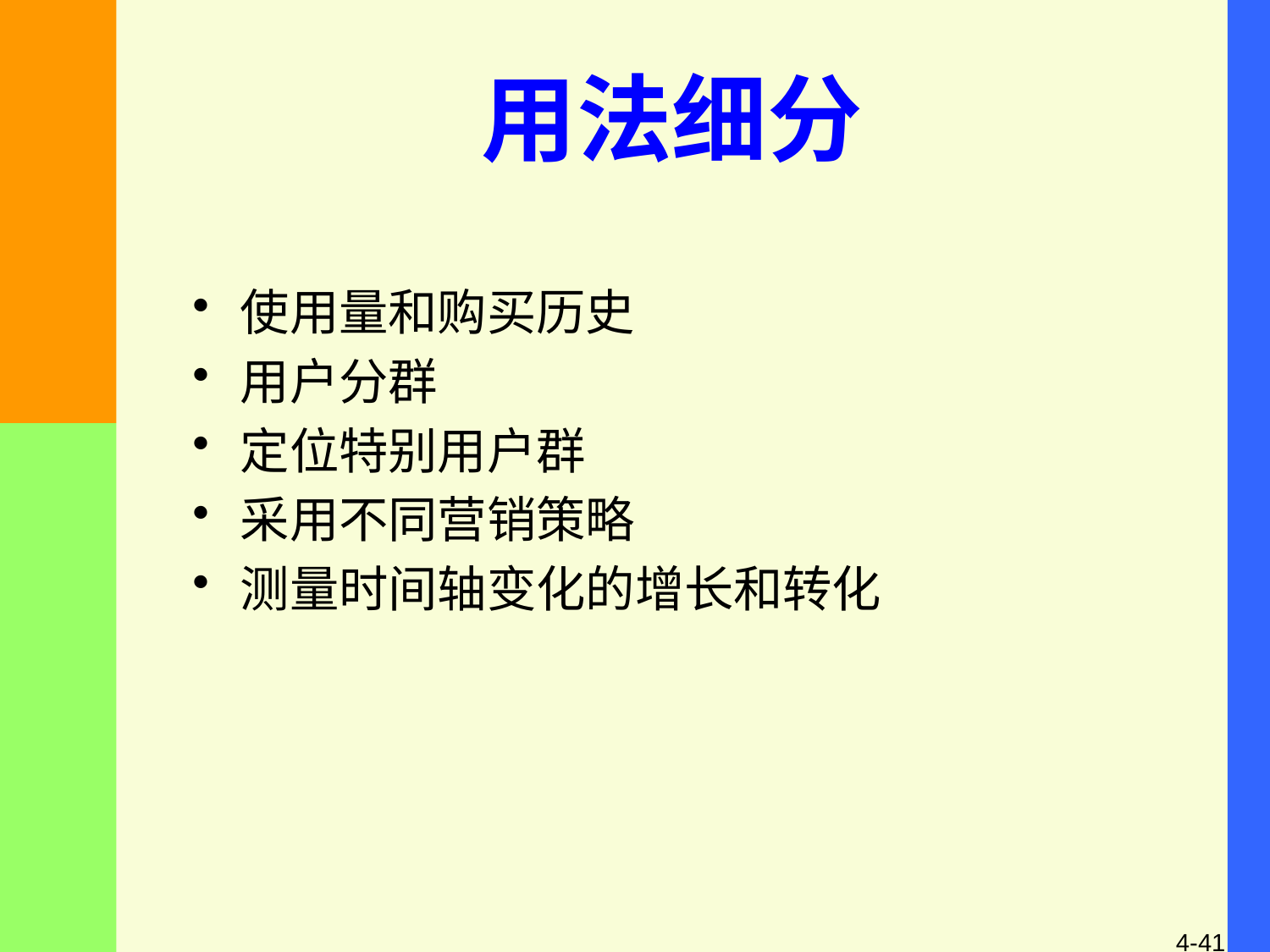

# 用法细分
使用量和购买历史
用户分群
定位特别用户群
采用不同营销策略
测量时间轴变化的增长和转化

4-41